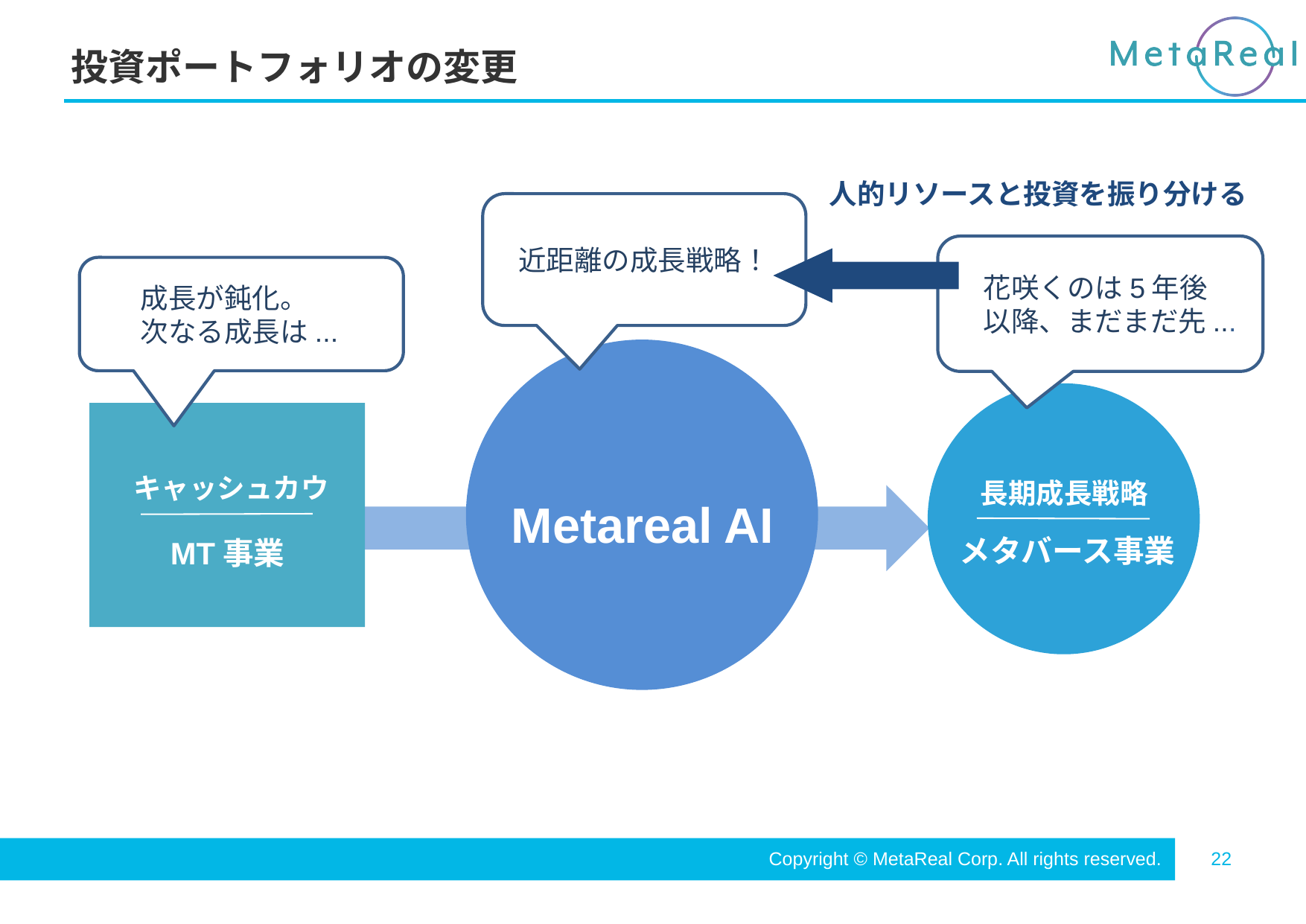

# 投資ポートフォリオの変更
人的リソースと投資を振り分ける

近距離の成長戦略！

花咲くのは5年後
以降、まだまだ先...

成長が鈍化。
次なる成長は...

Metareal AI

キャッシュカウ
長期成長戦略
キャッシュカウ

Metareal AI
メタバース事業

MT事業
MT事業
Copyright © MetaReal Corp. All rights reserved.
22